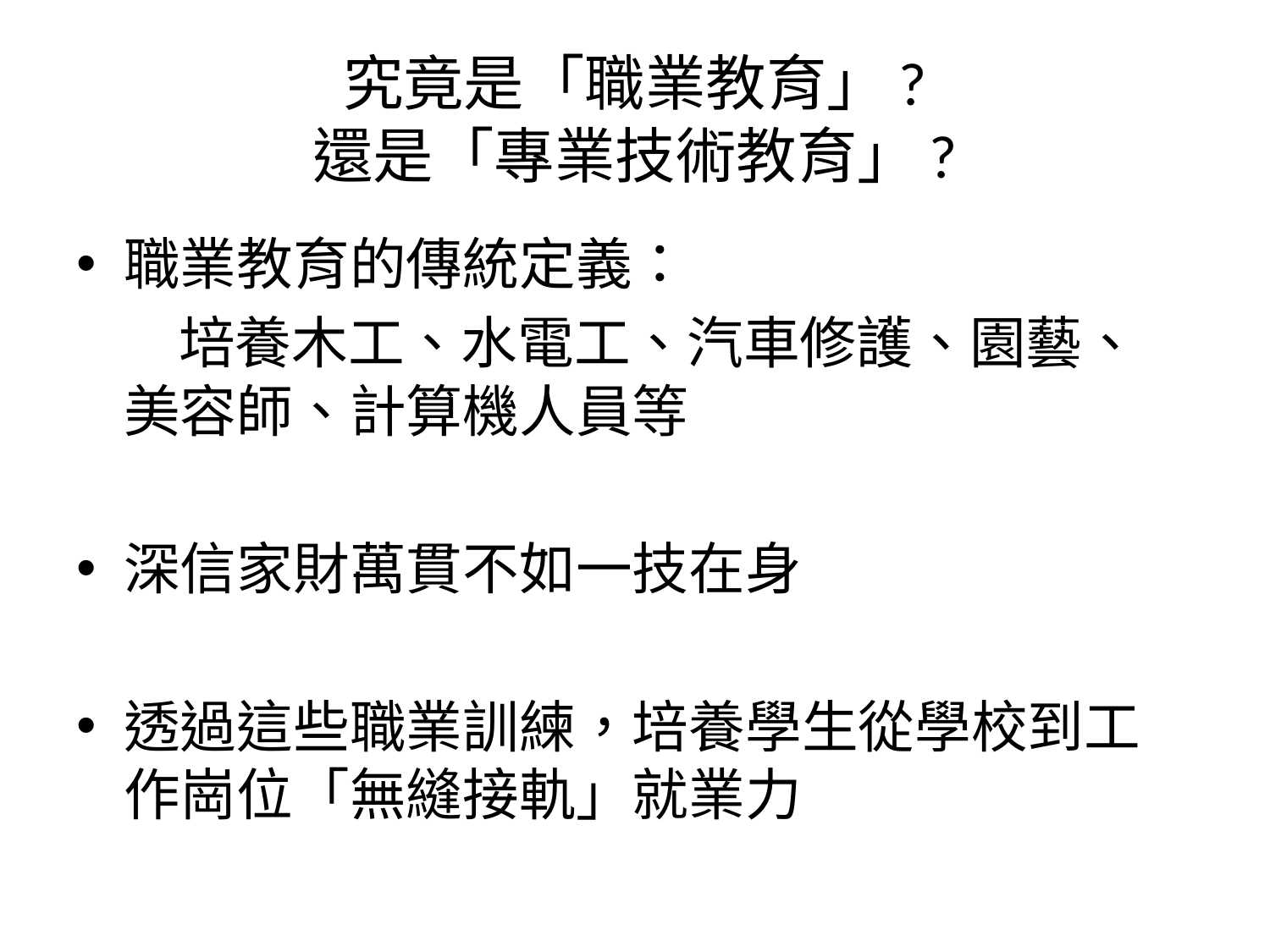

# 究竟是「職業教育」? 還是「專業技術教育」?
職業教育的傳統定義：
       培養木工、水電工、汽車修護、園藝、美容師、計算機人員等

深信家財萬貫不如一技在身

透過這些職業訓練，培養學生從學校到工作崗位「無縫接軌」就業力